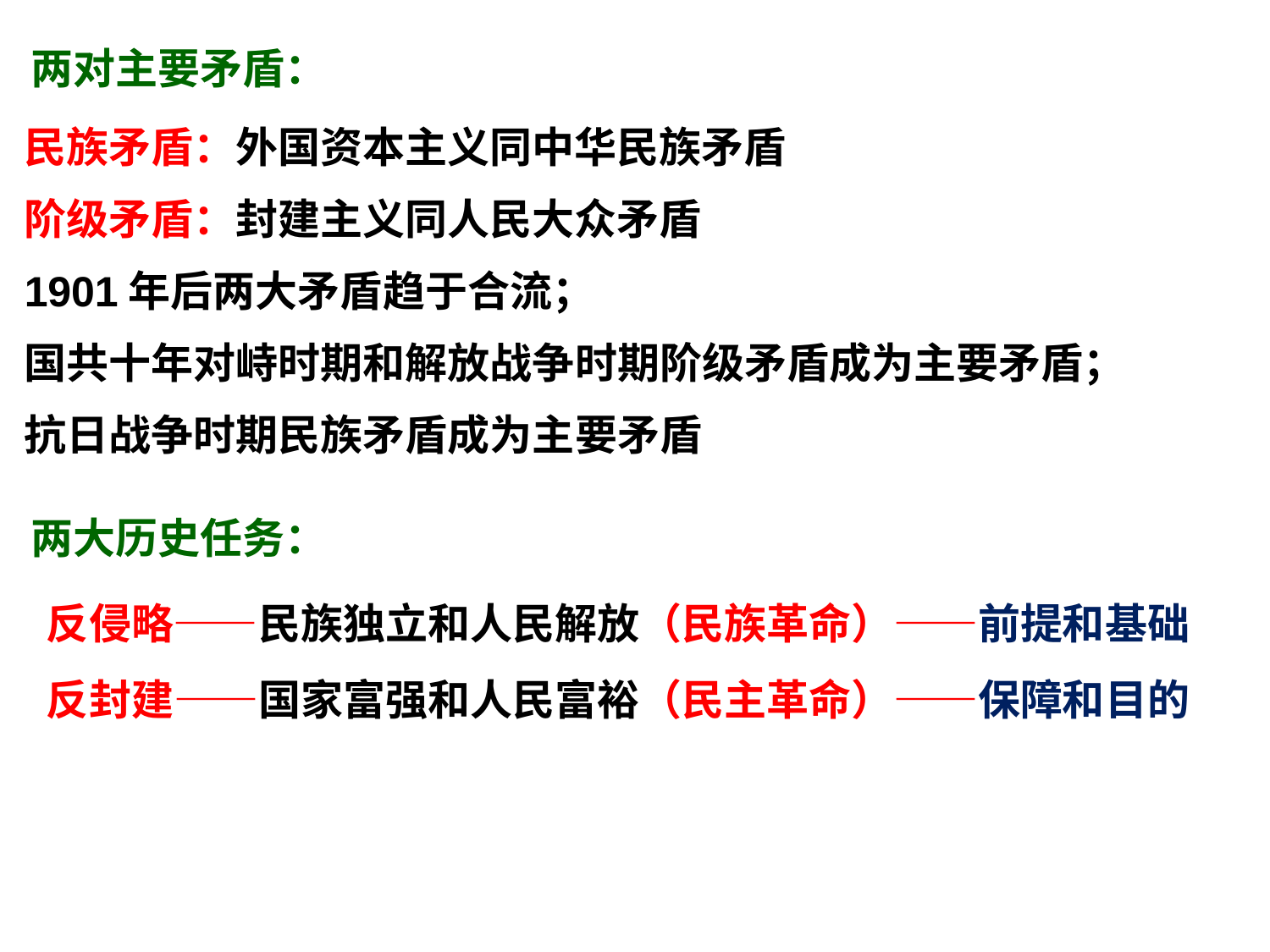

两对主要矛盾：
民族矛盾：外国资本主义同中华民族矛盾
阶级矛盾：封建主义同人民大众矛盾
1901年后两大矛盾趋于合流；
国共十年对峙时期和解放战争时期阶级矛盾成为主要矛盾；
抗日战争时期民族矛盾成为主要矛盾
两大历史任务：
反侵略——民族独立和人民解放（民族革命）——前提和基础
反封建——国家富强和人民富裕（民主革命）——保障和目的